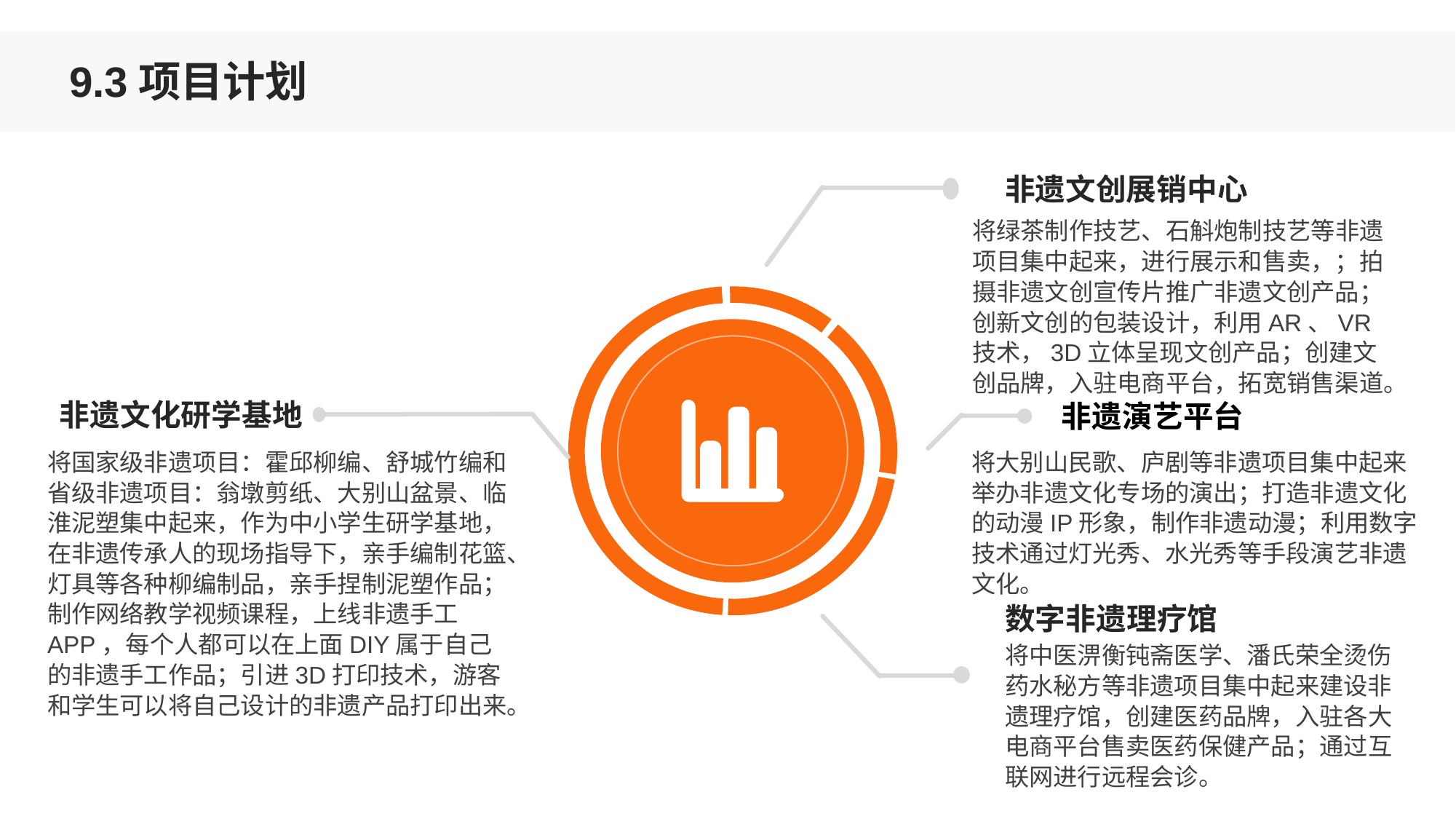

9.3项目计划
非遗文创展销中心

将绿茶制作技艺、石斛炮制技艺等非遗项目集中起来，进行展示和售卖，；拍摄非遗文创宣传片推广非遗文创产品；创新文创的包装设计，利用AR、VR技术，3D立体呈现文创产品；创建文创品牌，入驻电商平台，拓宽销售渠道。

非遗文化研学基地
非遗演艺平台

将国家级非遗项目：霍邱柳编、舒城竹编和省级非遗项目：翁墩剪纸、大别山盆景、临淮泥塑集中起来，作为中小学生研学基地，在非遗传承人的现场指导下，亲手编制花篮、灯具等各种柳编制品，亲手捏制泥塑作品；制作网络教学视频课程，上线非遗手工APP，每个人都可以在上面DIY属于自己的非遗手工作品；引进3D打印技术，游客和学生可以将自己设计的非遗产品打印出来。
将大别山民歌、庐剧等非遗项目集中起来举办非遗文化专场的演出；打造非遗文化的动漫IP形象，制作非遗动漫；利用数字技术通过灯光秀、水光秀等手段演艺非遗文化。
数字非遗理疗馆

将中医淠衡钝斋医学、潘氏荣全烫伤药水秘方等非遗项目集中起来建设非遗理疗馆，创建医药品牌，入驻各大电商平台售卖医药保健产品；通过互联网进行远程会诊。